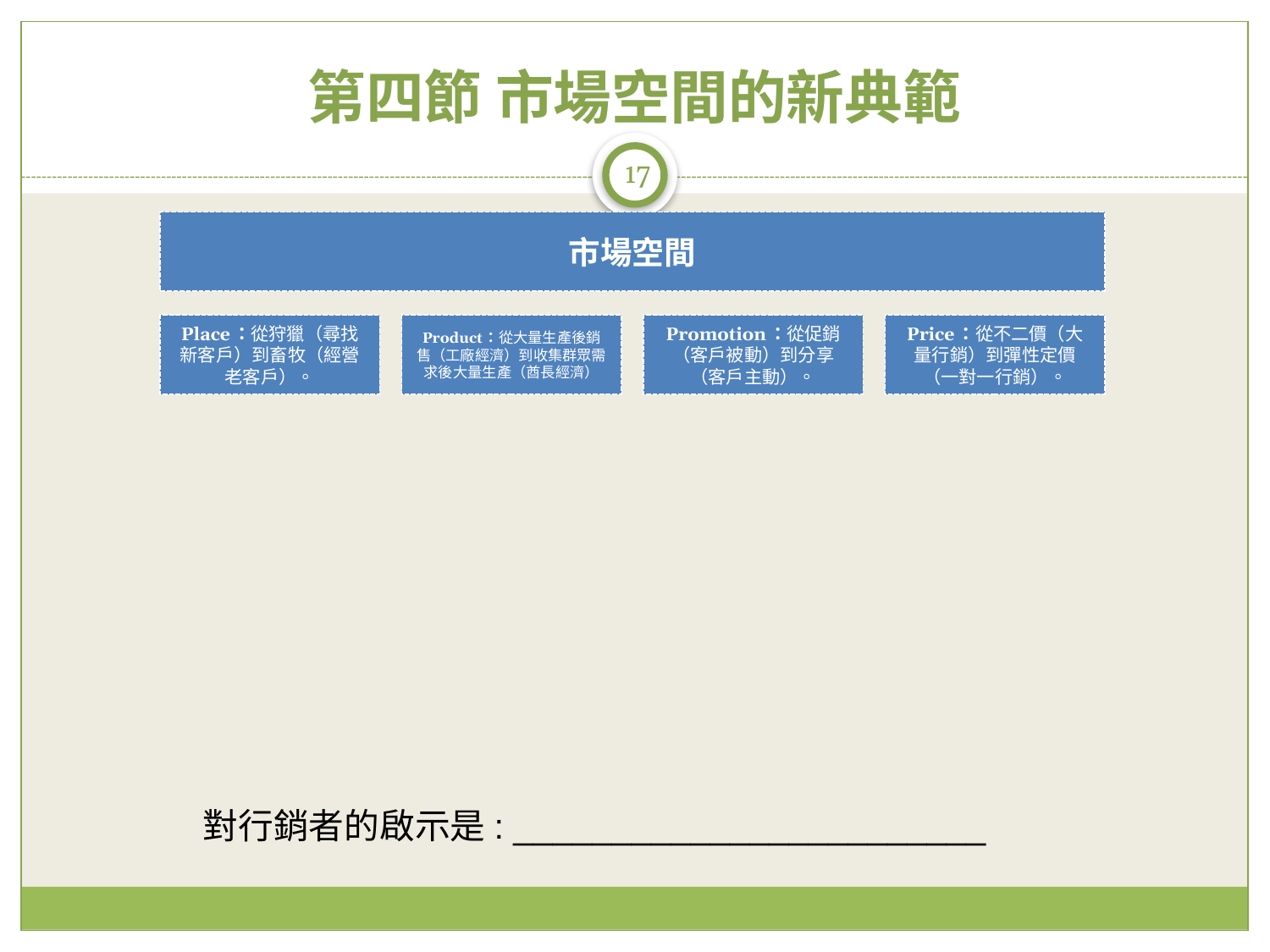

# 第四節 市場空間的新典範
17
市場空間
Place：從狩獵（尋找新客戶）到畜牧（經營老客戶）。
Product：從大量生產後銷售（工廠經濟）到收集群眾需求後大量生產（酋長經濟）
Promotion：從促銷（客戶被動）到分享（客戶主動）。
Price：從不二價（大量行銷）到彈性定價（一對一行銷）。
對行銷者的啟示是: ________________________